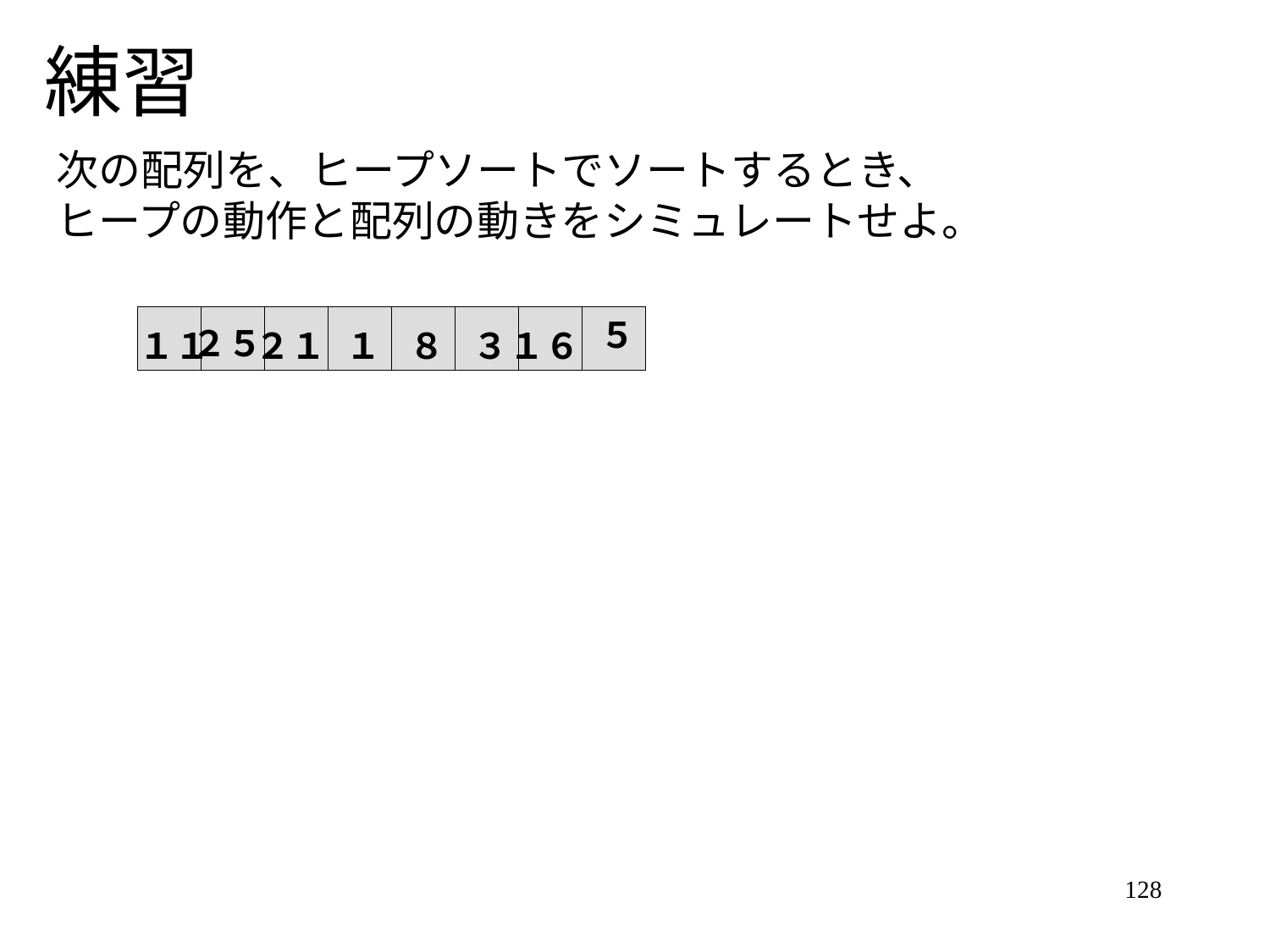

# 練習
次の配列を、ヒープソートでソートするとき、
ヒープの動作と配列の動きをシミュレートせよ。

５
２５
１１
２１
１
８
３
１６
128